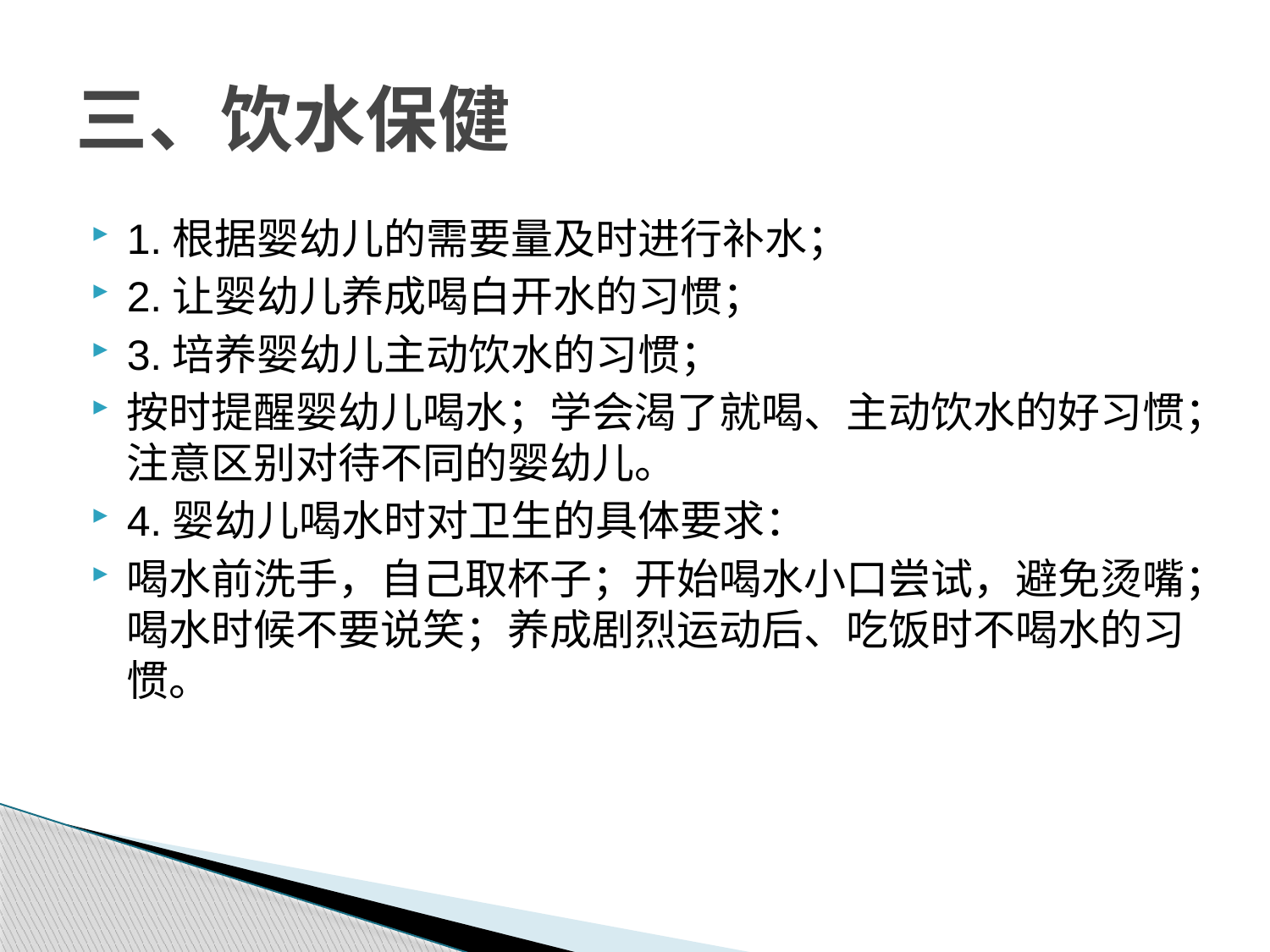

# 三、饮水保健
1.根据婴幼儿的需要量及时进行补水；
2.让婴幼儿养成喝白开水的习惯；
3.培养婴幼儿主动饮水的习惯；
按时提醒婴幼儿喝水；学会渴了就喝、主动饮水的好习惯；注意区别对待不同的婴幼儿。
4.婴幼儿喝水时对卫生的具体要求：
喝水前洗手，自己取杯子；开始喝水小口尝试，避免烫嘴；喝水时候不要说笑；养成剧烈运动后、吃饭时不喝水的习惯。